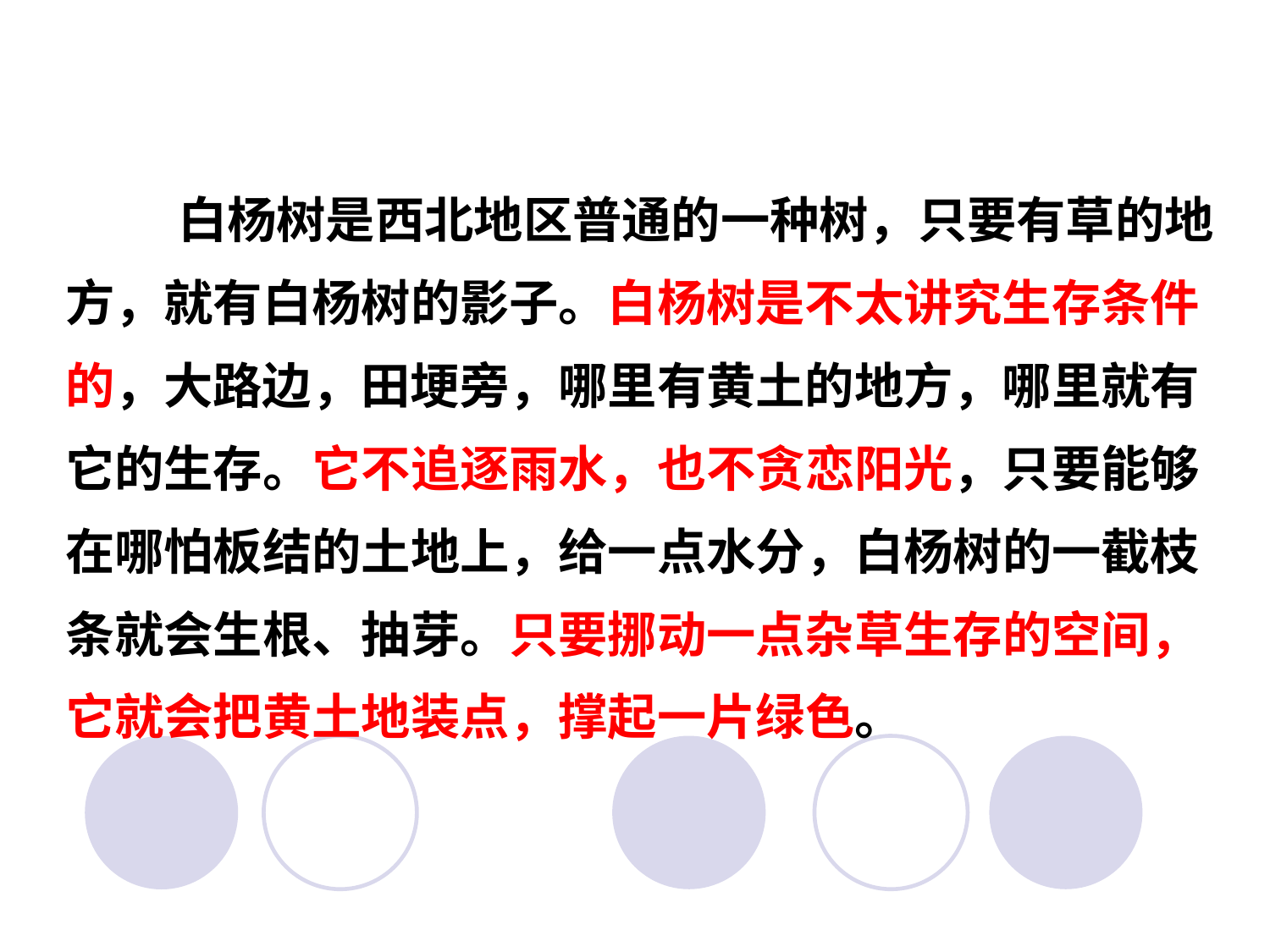

白杨树是西北地区普通的一种树，只要有草的地方，就有白杨树的影子。白杨树是不太讲究生存条件的，大路边，田埂旁，哪里有黄土的地方，哪里就有它的生存。它不追逐雨水，也不贪恋阳光，只要能够在哪怕板结的土地上，给一点水分，白杨树的一截枝条就会生根、抽芽。只要挪动一点杂草生存的空间，它就会把黄土地装点，撑起一片绿色。